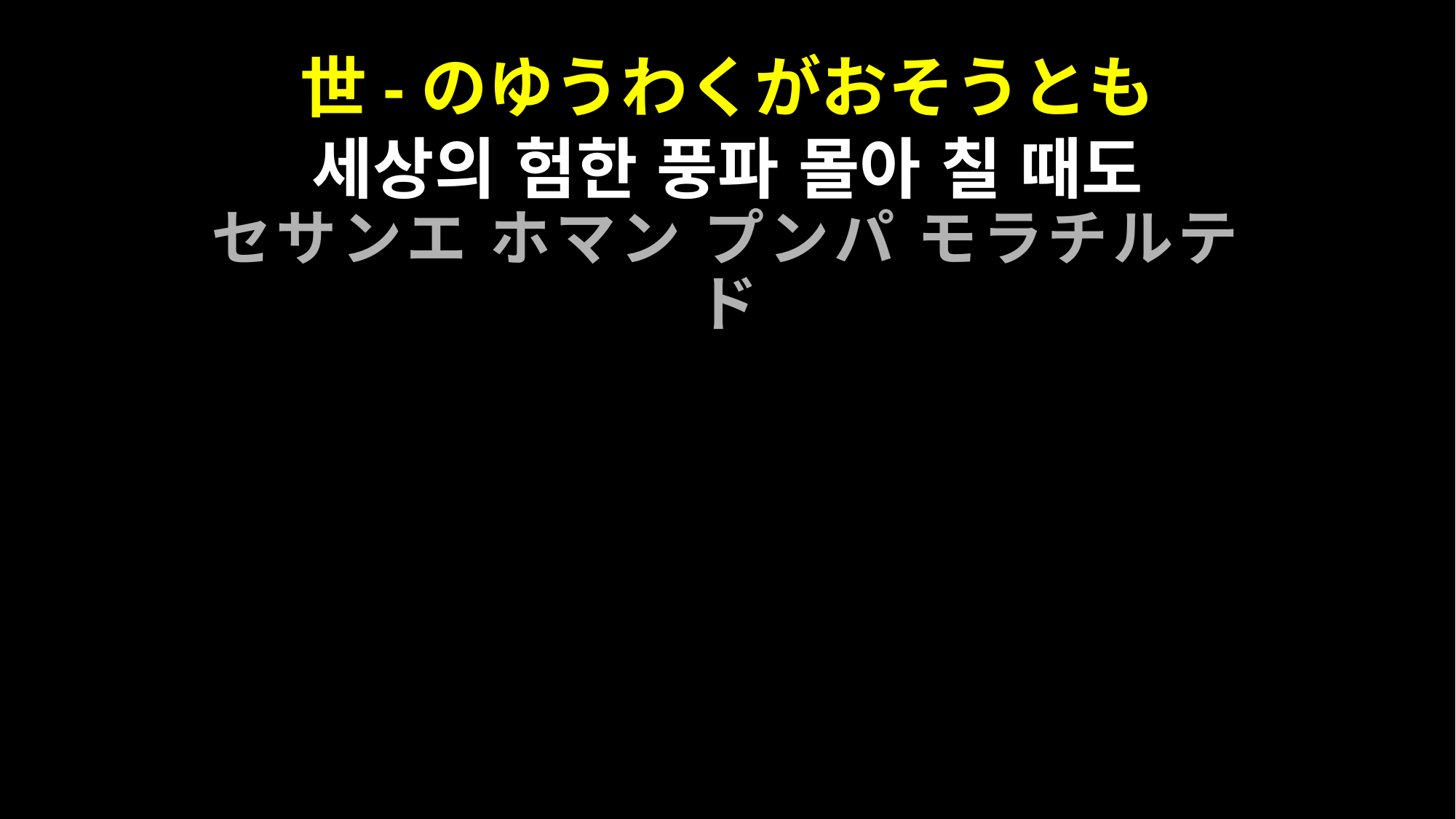

世-のゆうわくがおそうとも
세상의 험한 풍파 몰아 칠 때도
セサンエ ホマン プンパ モラチルテド